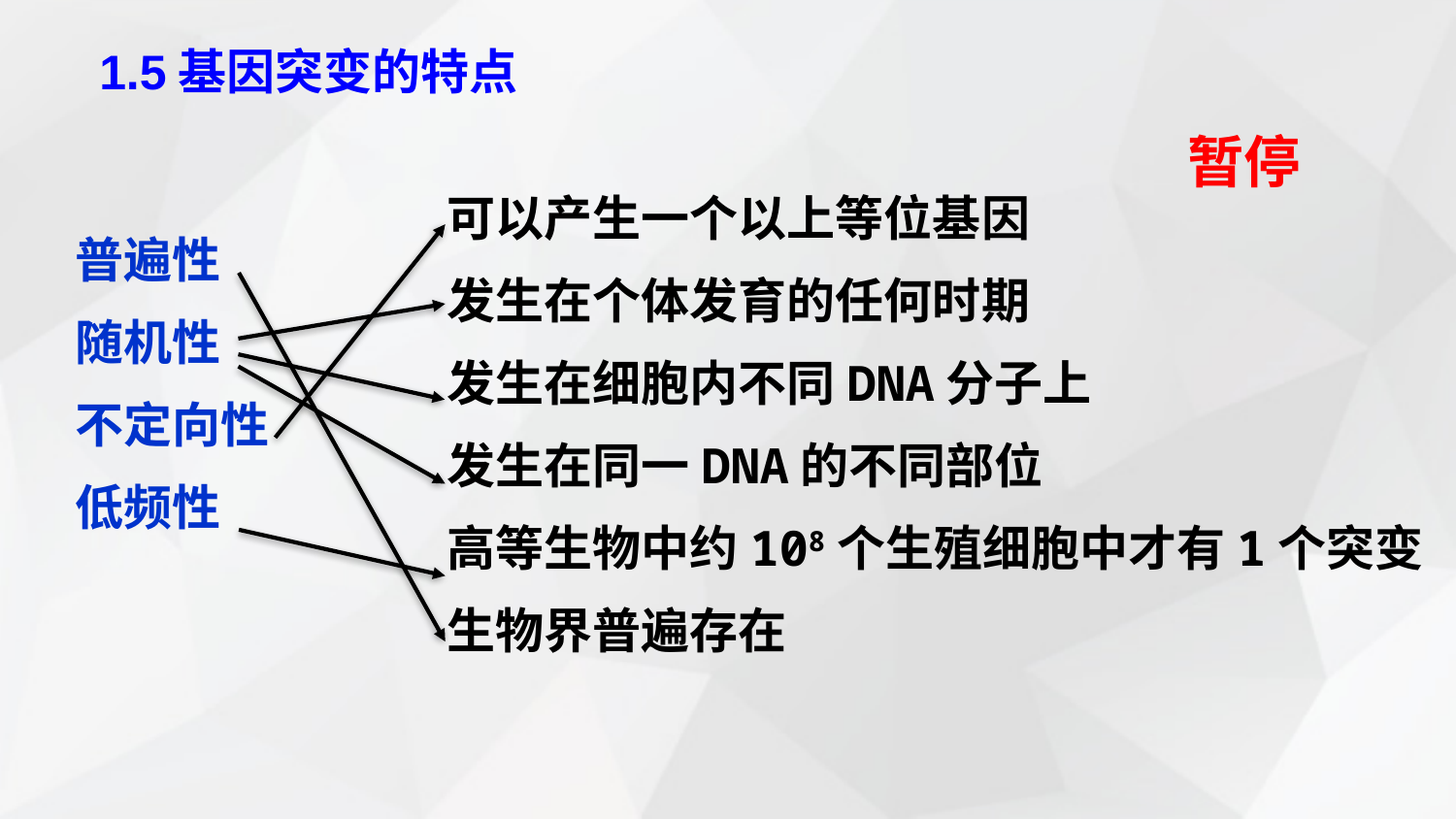

1.5基因突变的特点
暂停
可以产生一个以上等位基因
发生在个体发育的任何时期
发生在细胞内不同DNA分子上
发生在同一DNA的不同部位
高等生物中约108个生殖细胞中才有1个突变
生物界普遍存在
普遍性
随机性
不定向性
低频性